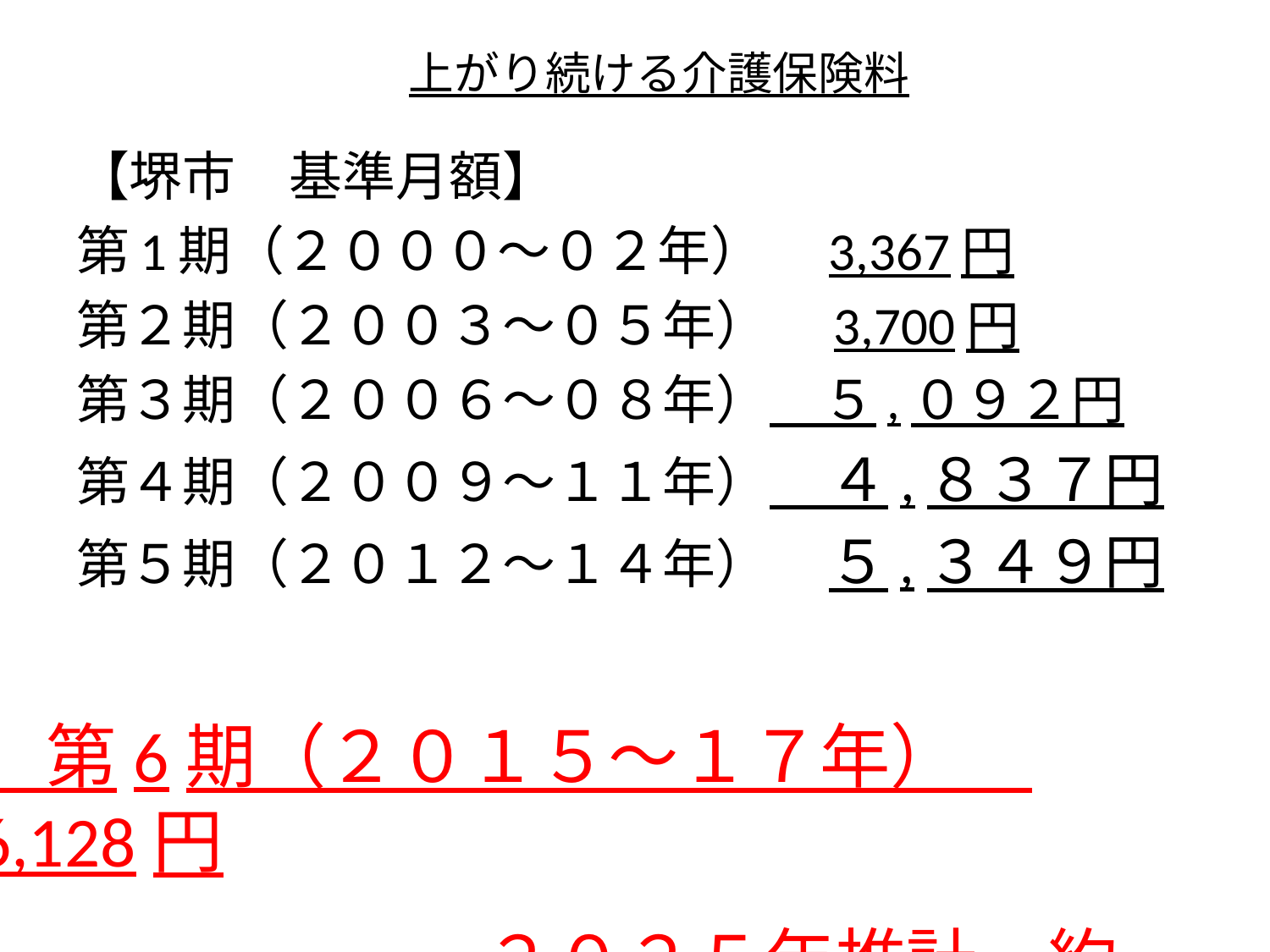

# 上がり続ける介護保険料
【堺市　基準月額】
第1期（２０００～０２年）　3,367円
第２期（２００３～０５年）　3,700円
第３期（２００６～０８年）　５,０９２円
第４期（２００９～１１年）　４,８３７円
第５期（２０１２～１４年）　５,３４９円

　第6期（２０１５～１７年）　6,128円
　　　　　　　　　　　　２０２５年推計　約9,500円